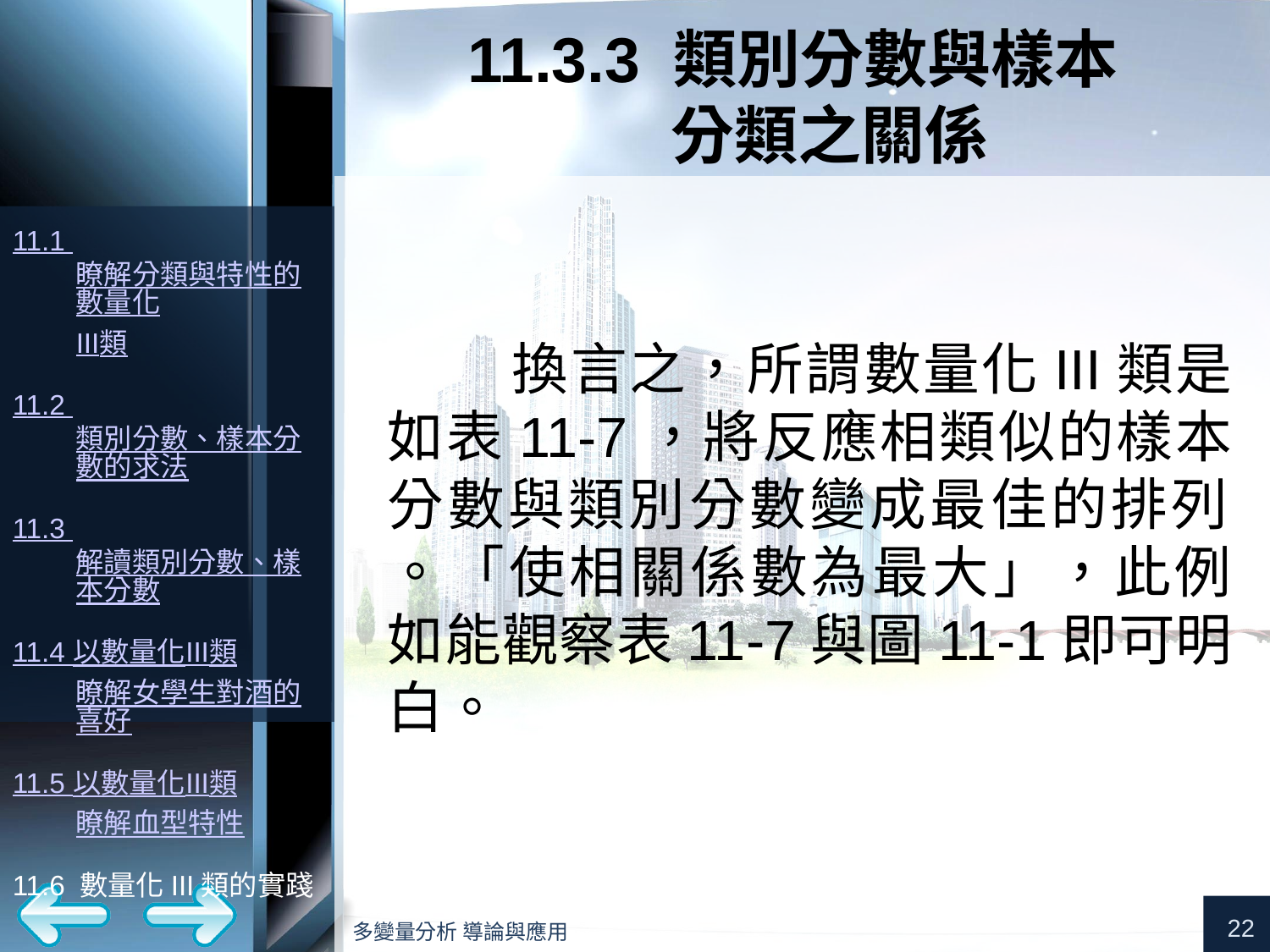

# 11.3.3 類別分數與樣本 分類之關係
換言之，所謂數量化III類是如表11-7，將反應相類似的樣本分數與類別分數變成最佳的排列
。「使相關係數為最大」，此例如能觀察表11-7與圖11-1即可明白。
22
多變量分析 導論與應用